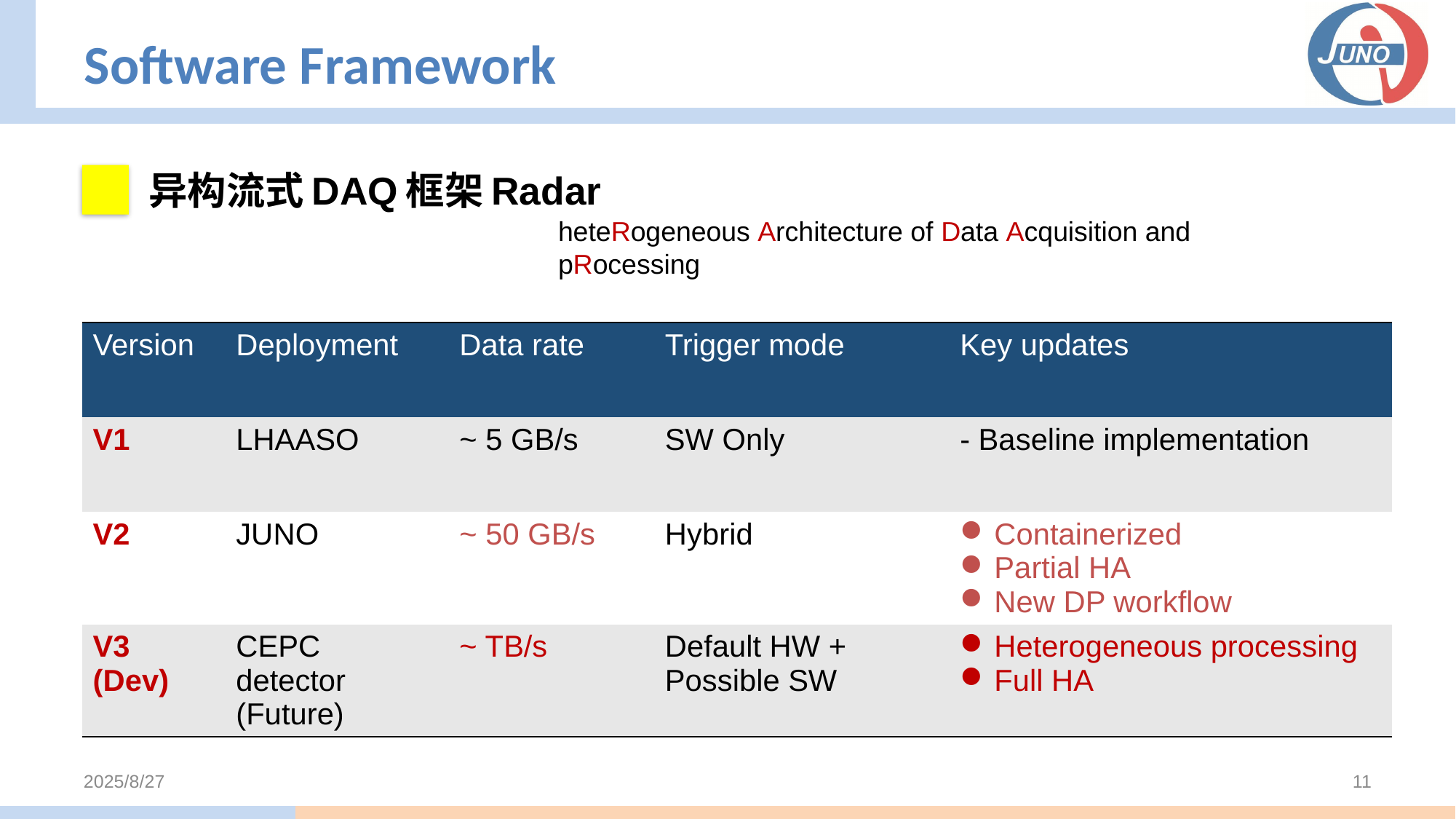

# Software Framework
异构流式DAQ框架Radar

heteRogeneous Architecture of Data Acquisition and pRocessing
| Version | Deployment | Data rate | Trigger mode | Key updates |
| --- | --- | --- | --- | --- |
| V1 | LHAASO | ~ 5 GB/s | SW Only | - Baseline implementation |
| V2 | JUNO | ~ 50 GB/s | Hybrid | Containerized Partial HA New DP workflow |
| V3 (Dev) | CEPC detector (Future) | ~ TB/s | Default HW + Possible SW | Heterogeneous processing Full HA |
2025/8/27
11